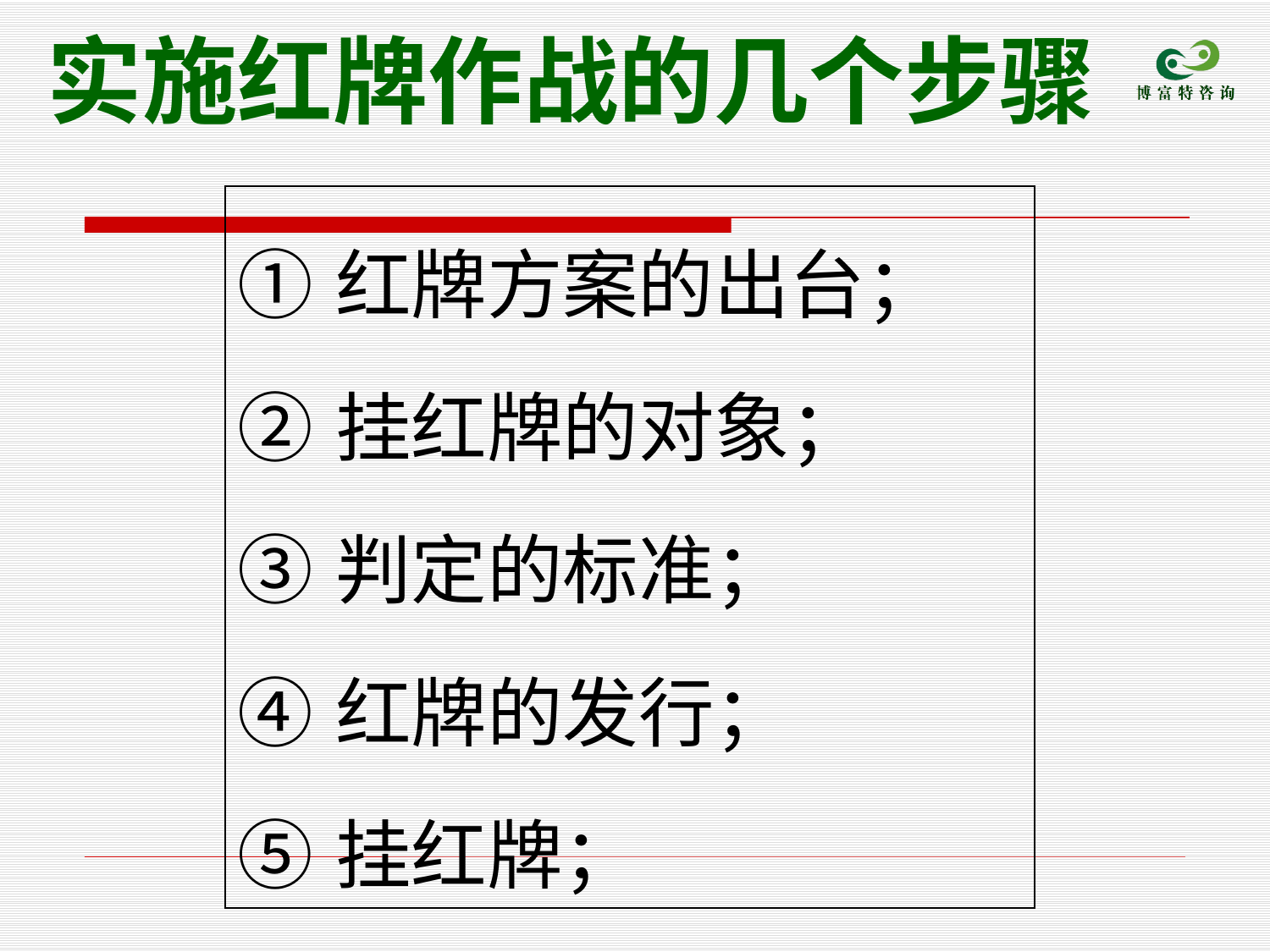

实施红牌作战的几个步骤

| ①红牌方案的出台； ②挂红牌的对象； ③判定的标准； ④红牌的发行； ⑤挂红牌； ⑥挂牌的对策与评。 |
| --- |

484